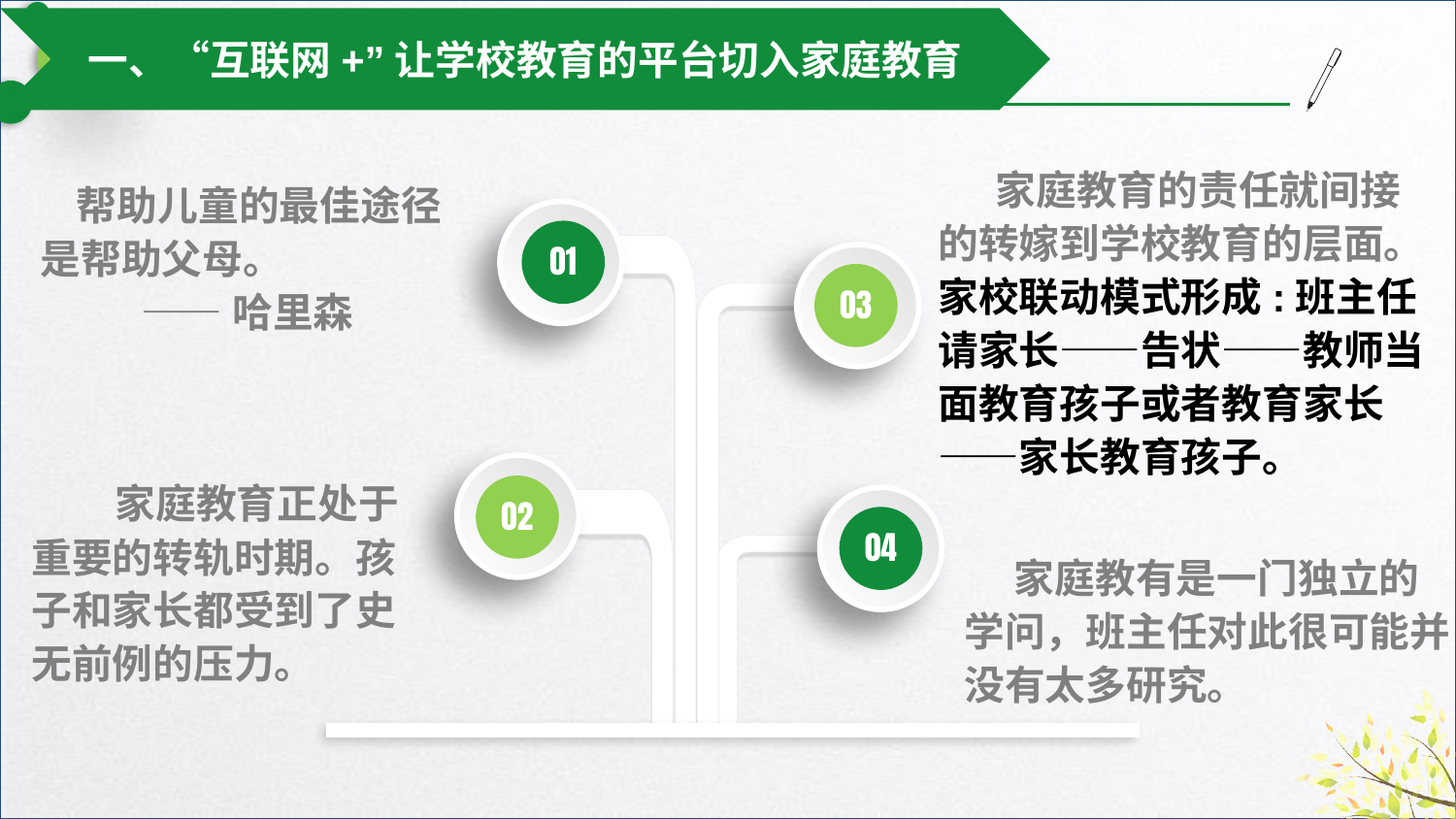

一、“互联网+”让学校教育的平台切入家庭教育
        家庭教育的责任就间接的转嫁到学校教育的层面。家校联动模式形成:班主任请家长——告状——教师当面教育孩子或者教育家长——家长教育孩子。
     帮助儿童的最佳途径是帮助父母。
           ——哈里森

01

03

        家庭教育正处于重要的转轨时期。孩子和家长都受到了史无前例的压力。
02

04

      家庭教有是一门独立的学问，班主任对此很可能并没有太多研究。